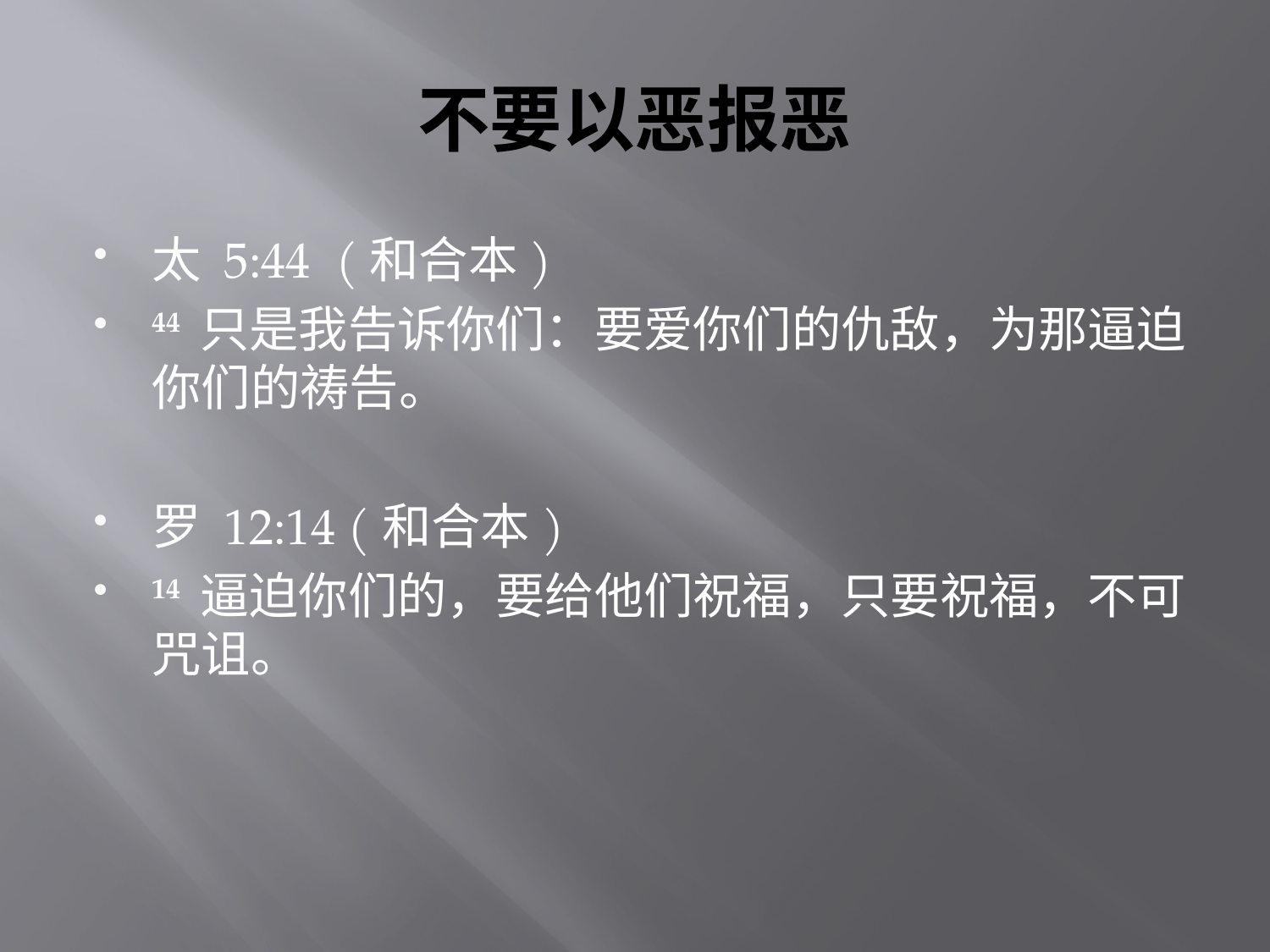

# 不要以恶报恶
太 5:44  (和合本)
44 只是我告诉你们：要爱你们的仇敌，为那逼迫你们的祷告。

罗 12:14 (和合本)
14 逼迫你们的，要给他们祝福，只要祝福，不可咒诅。